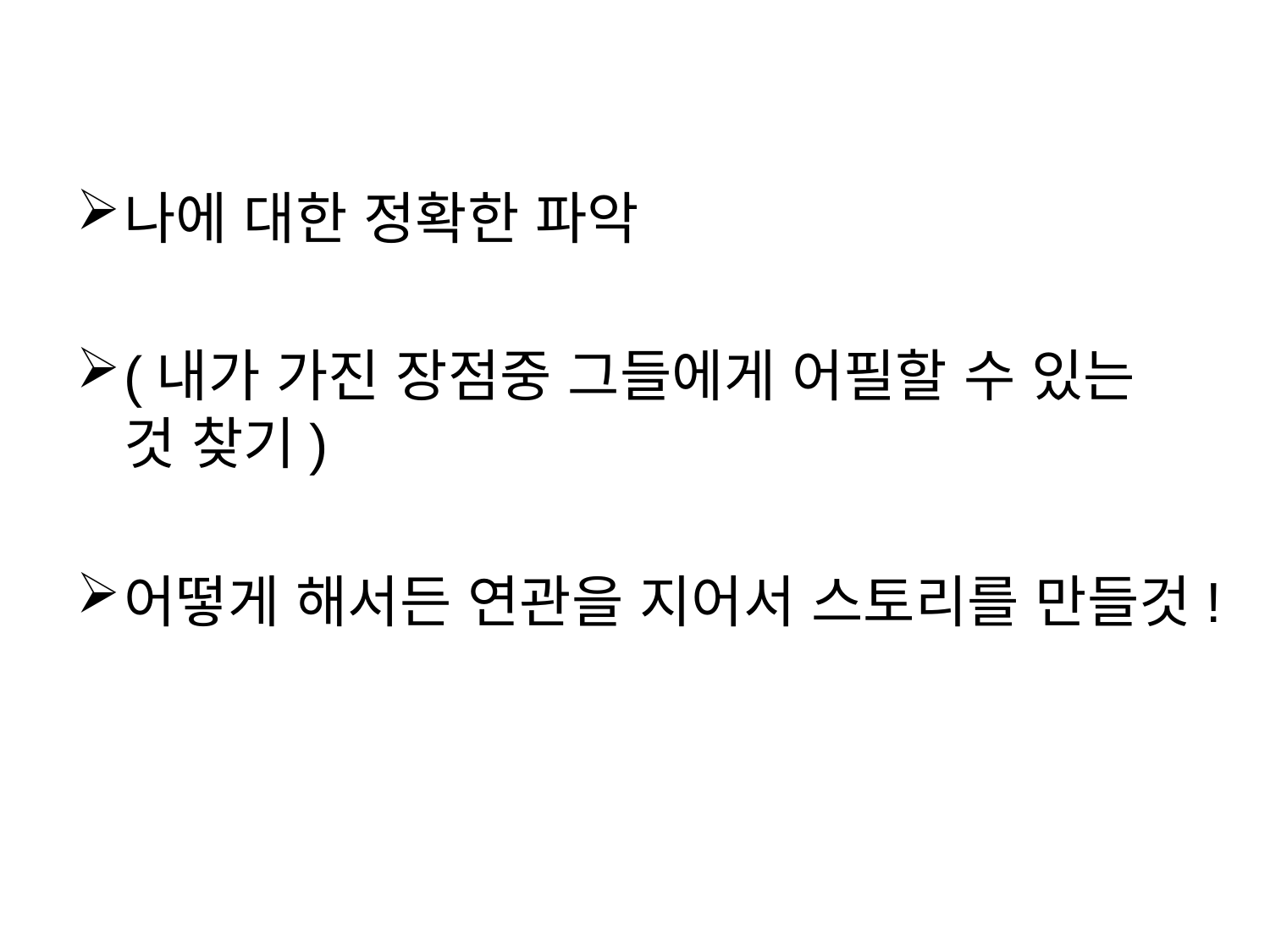

나에 대한 정확한 파악

(내가 가진 장점중 그들에게 어필할 수 있는 것 찾기)

어떻게 해서든 연관을 지어서 스토리를 만들것!